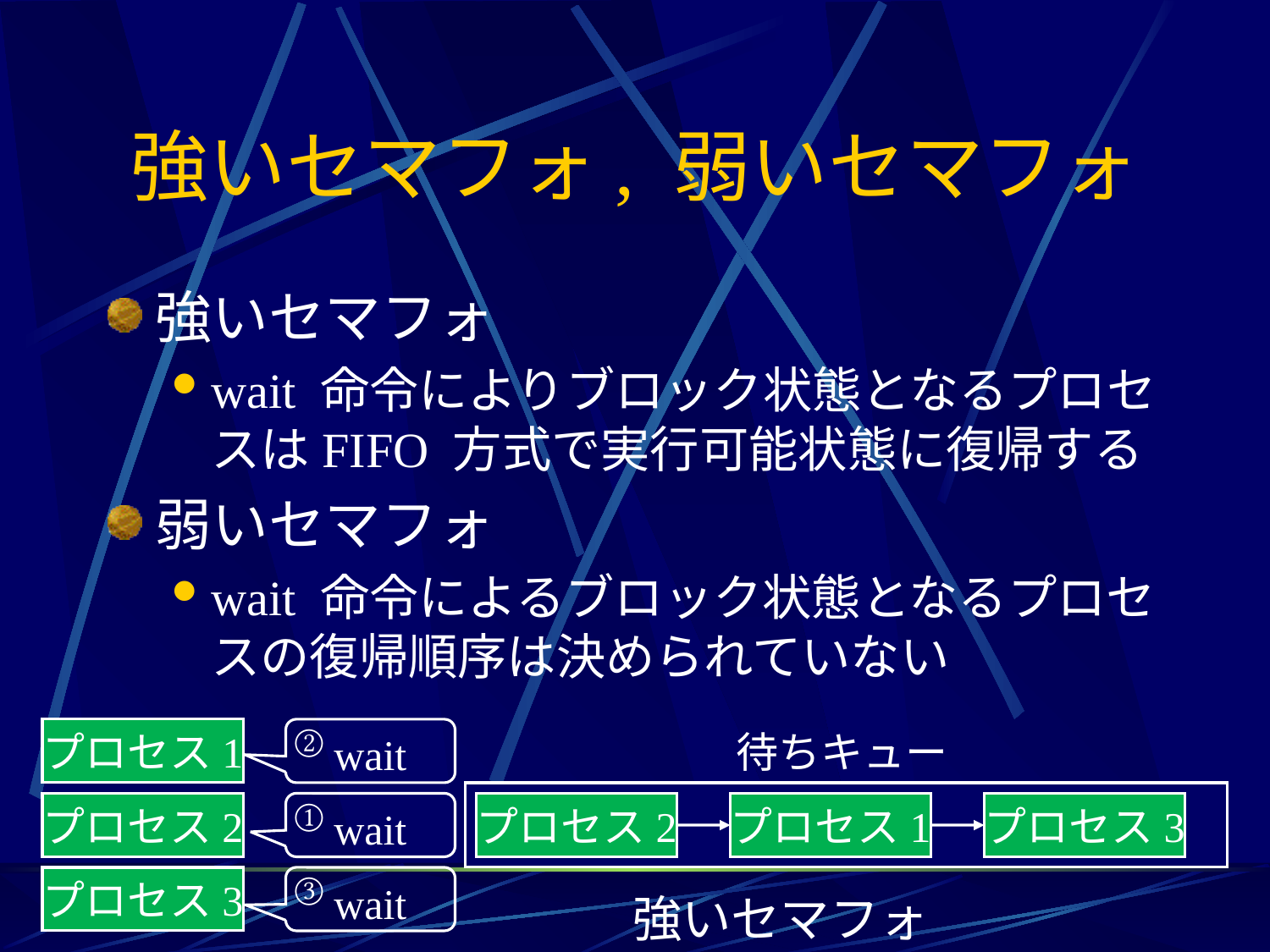

# 強いセマフォ, 弱いセマフォ
強いセマフォ
wait 命令によりブロック状態となるプロセスはFIFO 方式で実行可能状態に復帰する
弱いセマフォ
wait 命令によるブロック状態となるプロセスの復帰順序は決められていない
②
wait
プロセス1
待ちキュー
①
wait

プロセス2
プロセス2
プロセス1

プロセス3

③
wait
プロセス3
強いセマフォ